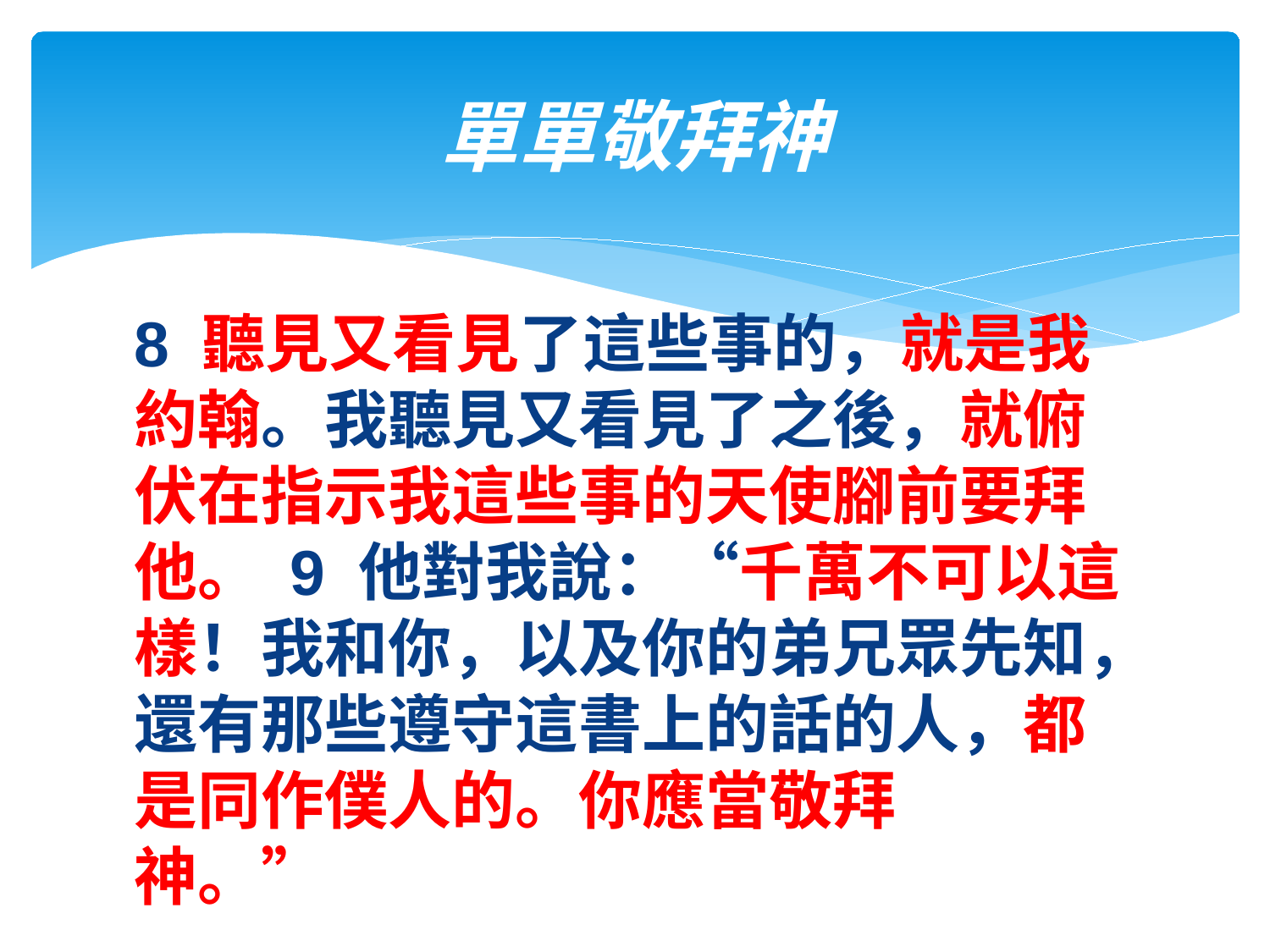

# 單單敬拜神
8 聽見又看見了這些事的，就是我約翰。我聽見又看見了之後，就俯伏在指示我這些事的天使腳前要拜他。 9 他對我說：“千萬不可以這樣！我和你，以及你的弟兄眾先知，還有那些遵守這書上的話的人，都是同作僕人的。你應當敬拜　神。”